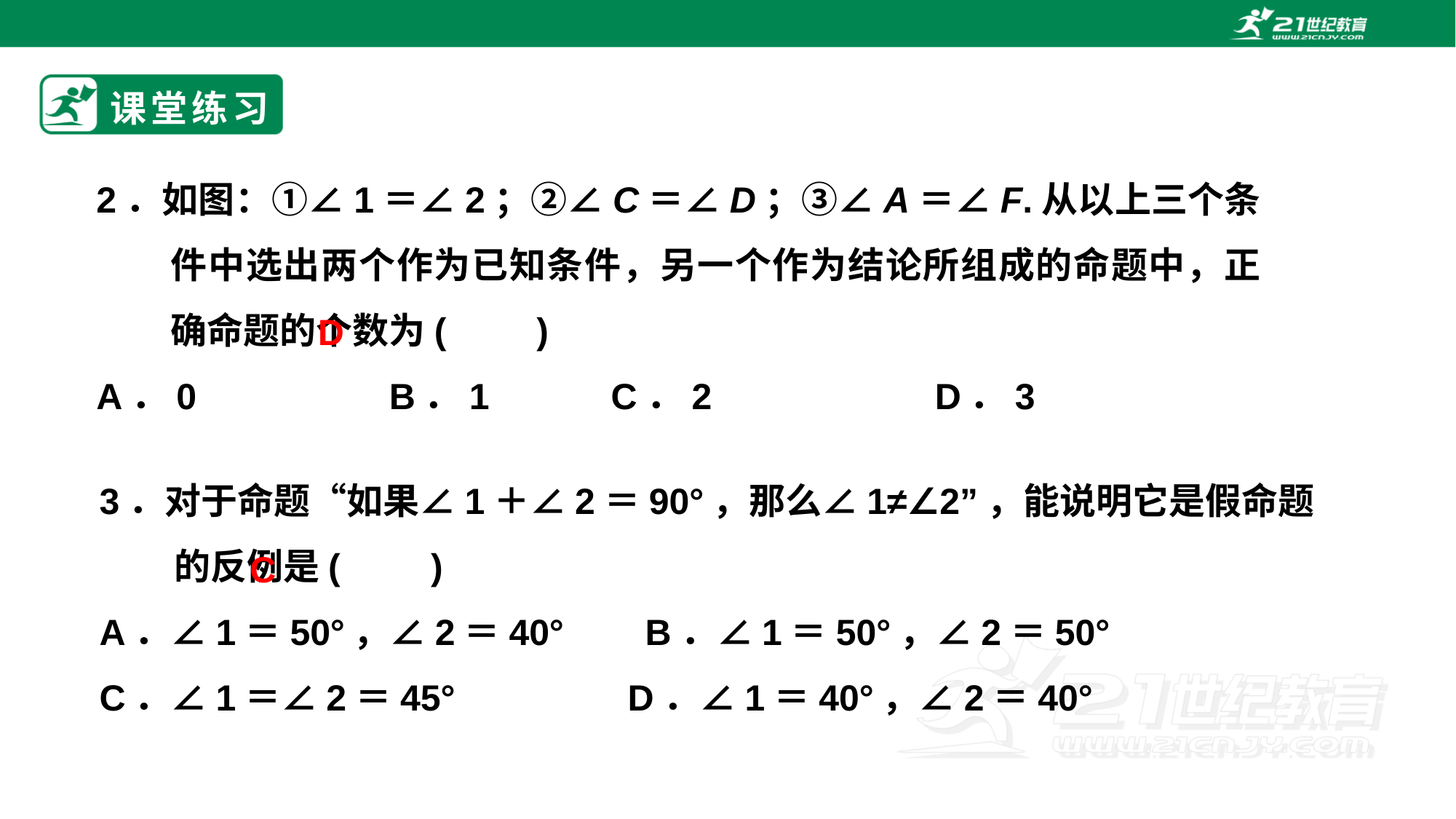

# 课堂练习
2．如图：①∠1＝∠2；②∠C＝∠D；③∠A＝∠F.从以上三个条件中选出两个作为已知条件，另一个作为结论所组成的命题中，正确命题的个数为(　　)
A．0  		B．1            C．2  		D．3
D
3．对于命题“如果∠1＋∠2＝90°，那么∠1≠∠2”，能说明它是假命题的反例是(　　)
A．∠1＝50°，∠2＝40°        B．∠1＝50°，∠2＝50°
C．∠1＝∠2＝45°                 D．∠1＝40°，∠2＝40°
C